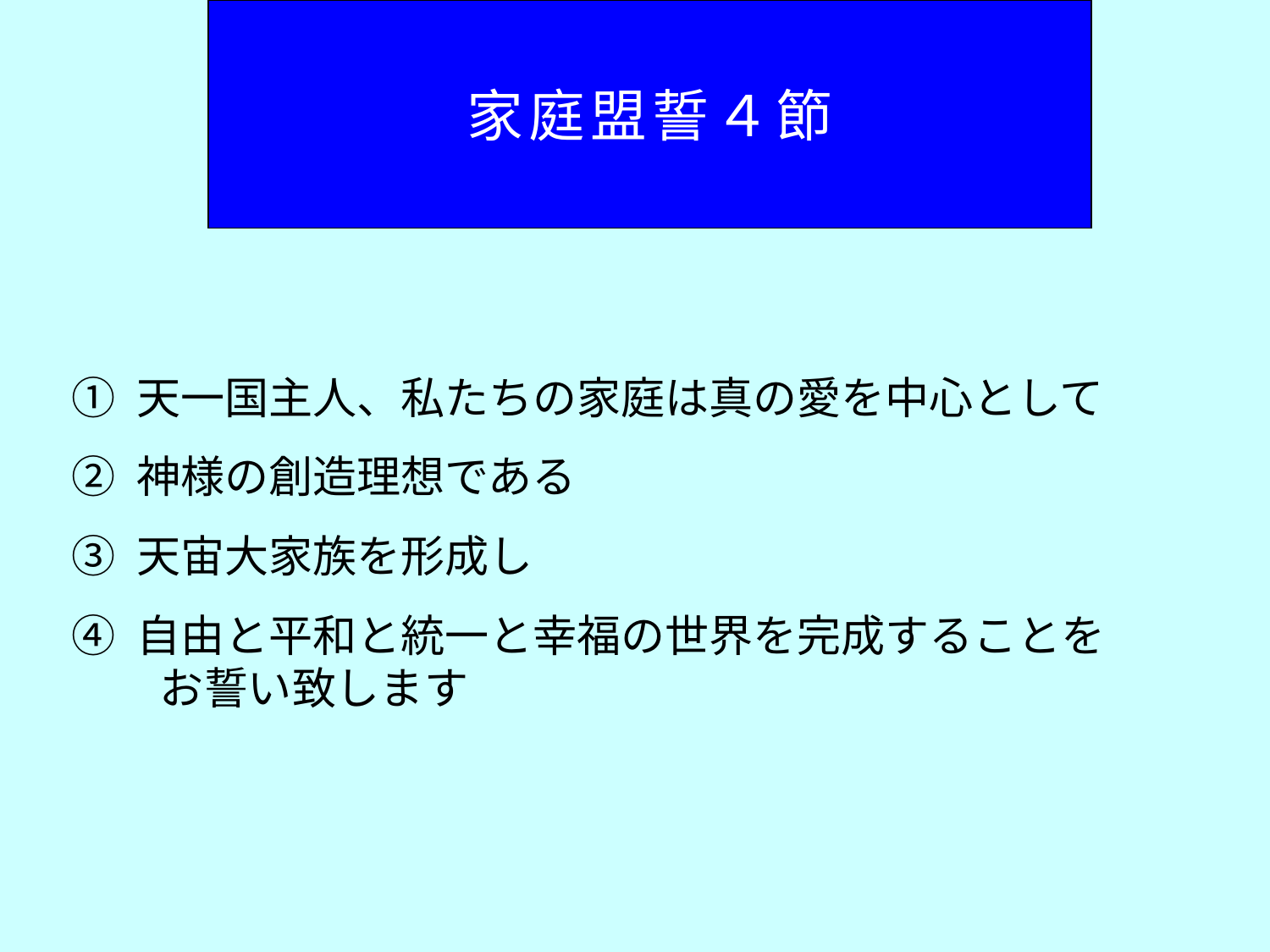

家庭盟誓４節
① 天一国主人、私たちの家庭は真の愛を中心として
② 神様の創造理想である
③ 天宙大家族を形成し
④ 自由と平和と統一と幸福の世界を完成することを
　　お誓い致します